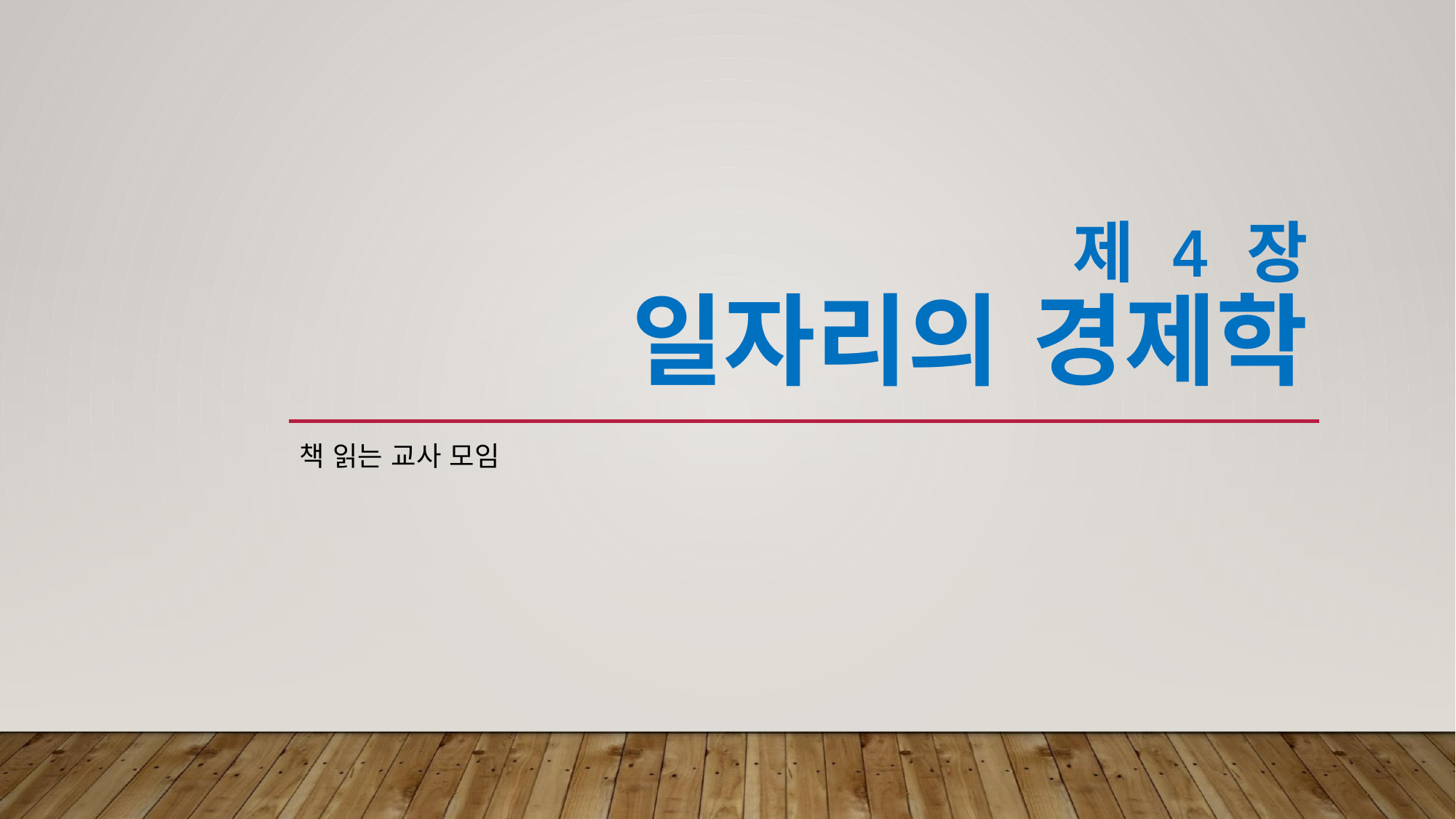

# 제 4 장 일자리의 경제학
책 읽는 교사 모임